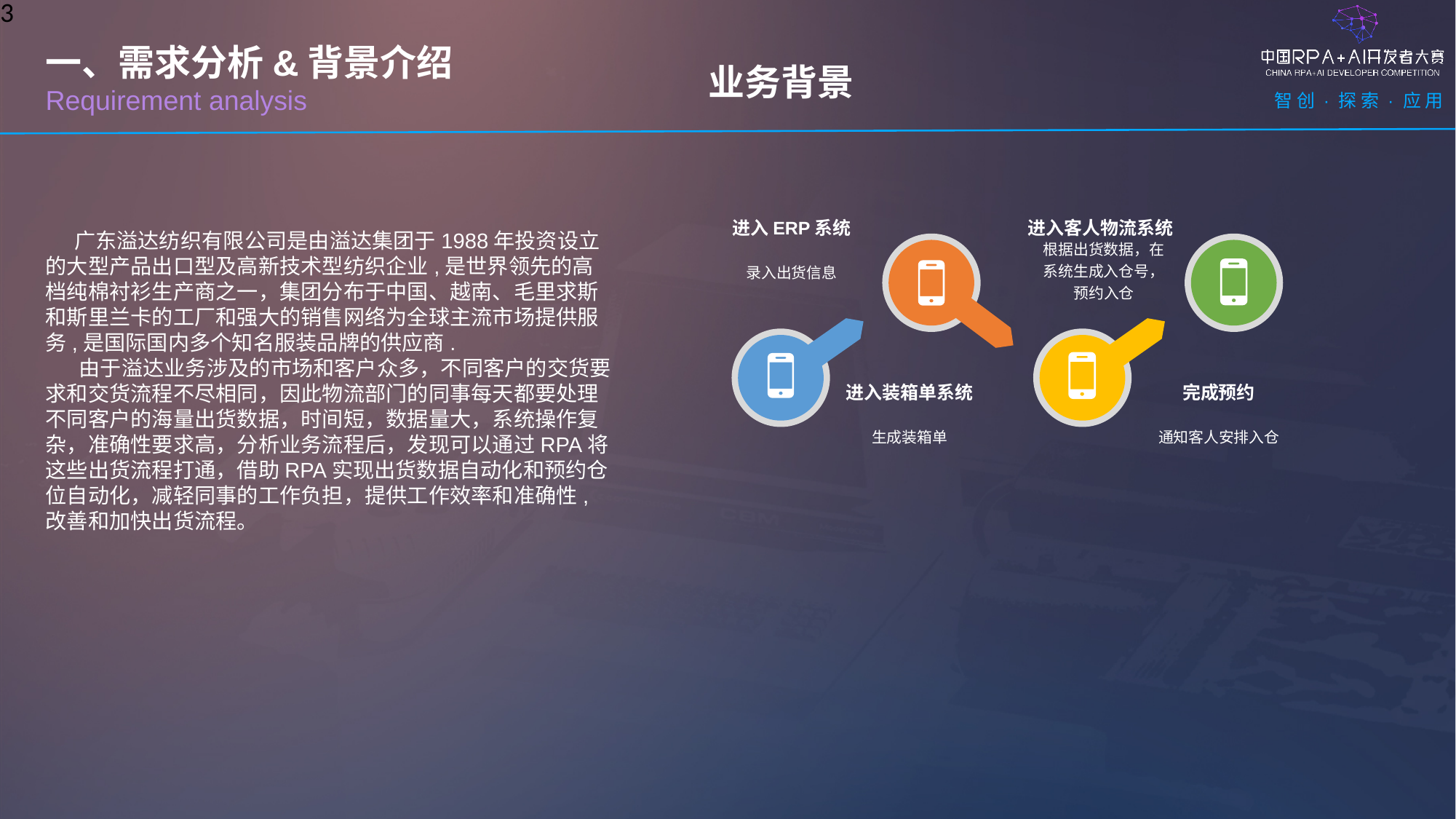

3
业务背景
一、需求分析&背景介绍
Requirement analysis
进入ERP系统
录入出货信息
进入客人物流系统
根据出货数据，在系统生成入仓号，预约入仓

进入装箱单系统
完成预约
生成装箱单
通知客人安排入仓
     广东溢达纺织有限公司是由溢达集团于1988年投资设立的大型产品出口型及高新技术型纺织企业,是世界领先的高档纯棉衬衫生产商之一，集团分布于中国、越南、毛里求斯和斯里兰卡的工厂和强大的销售网络为全球主流市场提供服务,是国际国内多个知名服装品牌的供应商.
      由于溢达业务涉及的市场和客户众多，不同客户的交货要求和交货流程不尽相同，因此物流部门的同事每天都要处理不同客户的海量出货数据，时间短，数据量大，系统操作复杂，准确性要求高，分析业务流程后，发现可以通过RPA将这些出货流程打通，借助RPA实现出货数据自动化和预约仓位自动化，减轻同事的工作负担，提供工作效率和准确性,改善和加快出货流程。